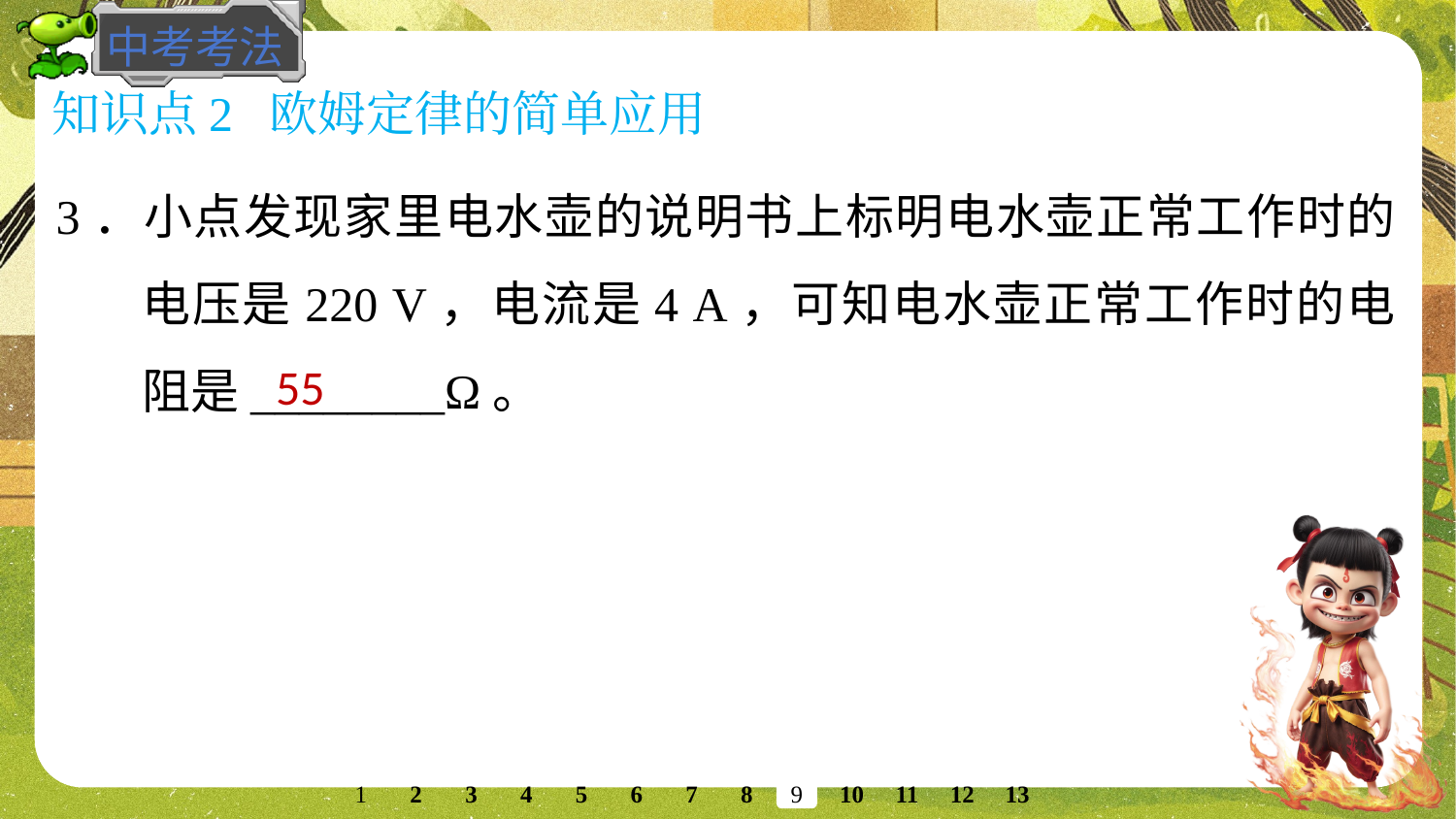

知识点2
欧姆定律的简单应用
3．小点发现家里电水壶的说明书上标明电水壶正常工作时的电压是220 V，电流是4 A，可知电水壶正常工作时的电阻是________Ω。
55
2
3
4
5
6
7
8
10
11
12
13
1
9